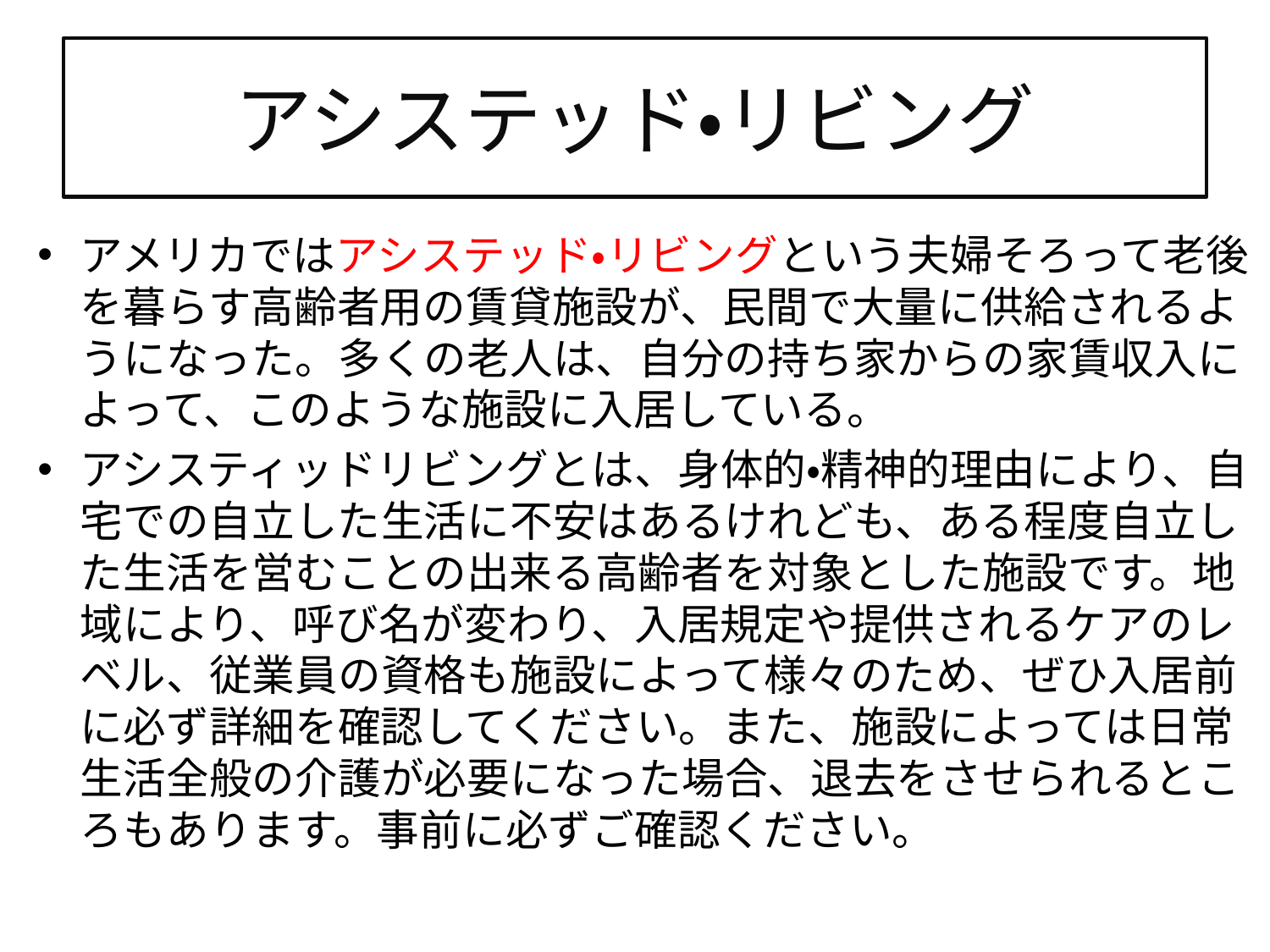

# アシステッド・リビング
アメリカではアシステッド・リビングという夫婦そろって老後を暮らす高齢者用の賃貸施設が、民間で大量に供給されるようになった。多くの老人は、自分の持ち家からの家賃収入によって、このような施設に入居している。
アシスティッドリビングとは、身体的・精神的理由により、自宅での自立した生活に不安はあるけれども、ある程度自立した生活を営むことの出来る高齢者を対象とした施設です。地域により、呼び名が変わり、入居規定や提供されるケアのレベル、従業員の資格も施設によって様々のため、ぜひ入居前に必ず詳細を確認してください。また、施設によっては日常生活全般の介護が必要になった場合、退去をさせられるところもあります。事前に必ずご確認ください。